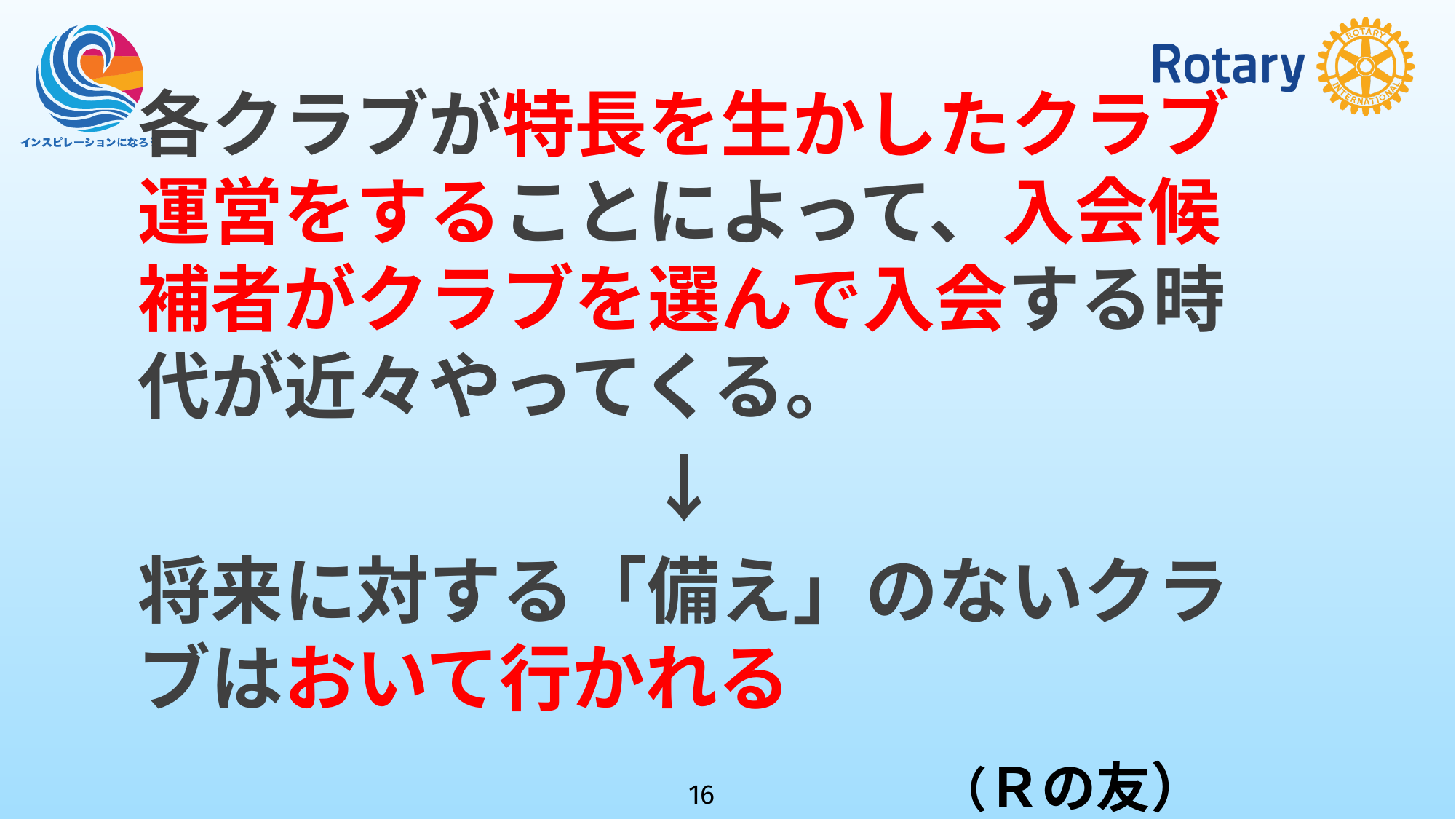

各クラブが特長を生かしたクラブ運営をすることによって、入会候補者がクラブを選んで入会する時代が近々やってくる。
　　　　　　　↓
将来に対する「備え」のないクラブはおいて行かれる
　　　　　　　　　　　（Ｒの友）
16